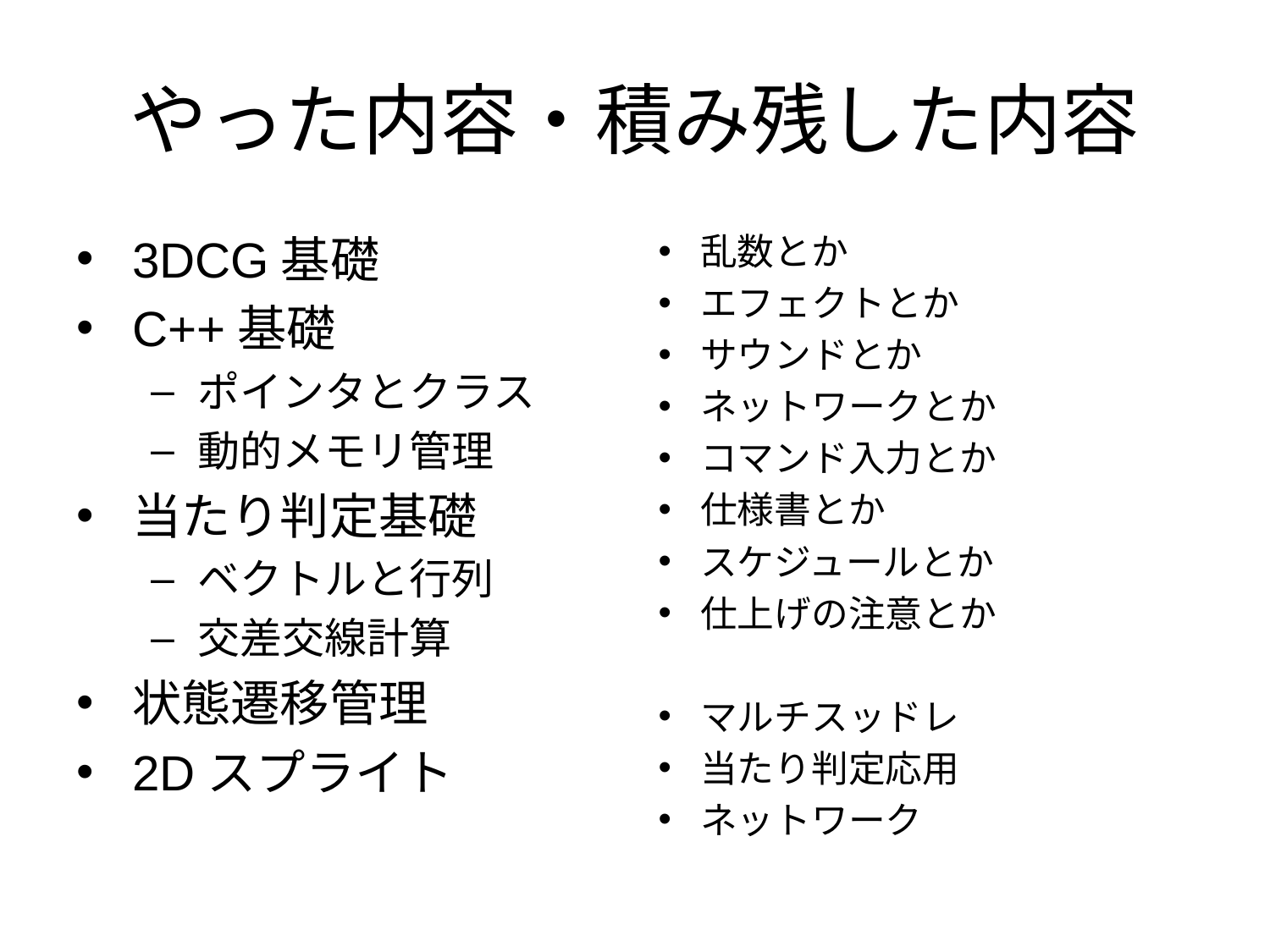

# やった内容・積み残した内容
3DCG基礎
C++基礎
ポインタとクラス
動的メモリ管理
当たり判定基礎
ベクトルと行列
交差交線計算
状態遷移管理
2Dスプライト
乱数とか
エフェクトとか
サウンドとか
ネットワークとか
コマンド入力とか
仕様書とか
スケジュールとか
仕上げの注意とか

マルチスッドレ
当たり判定応用
ネットワーク